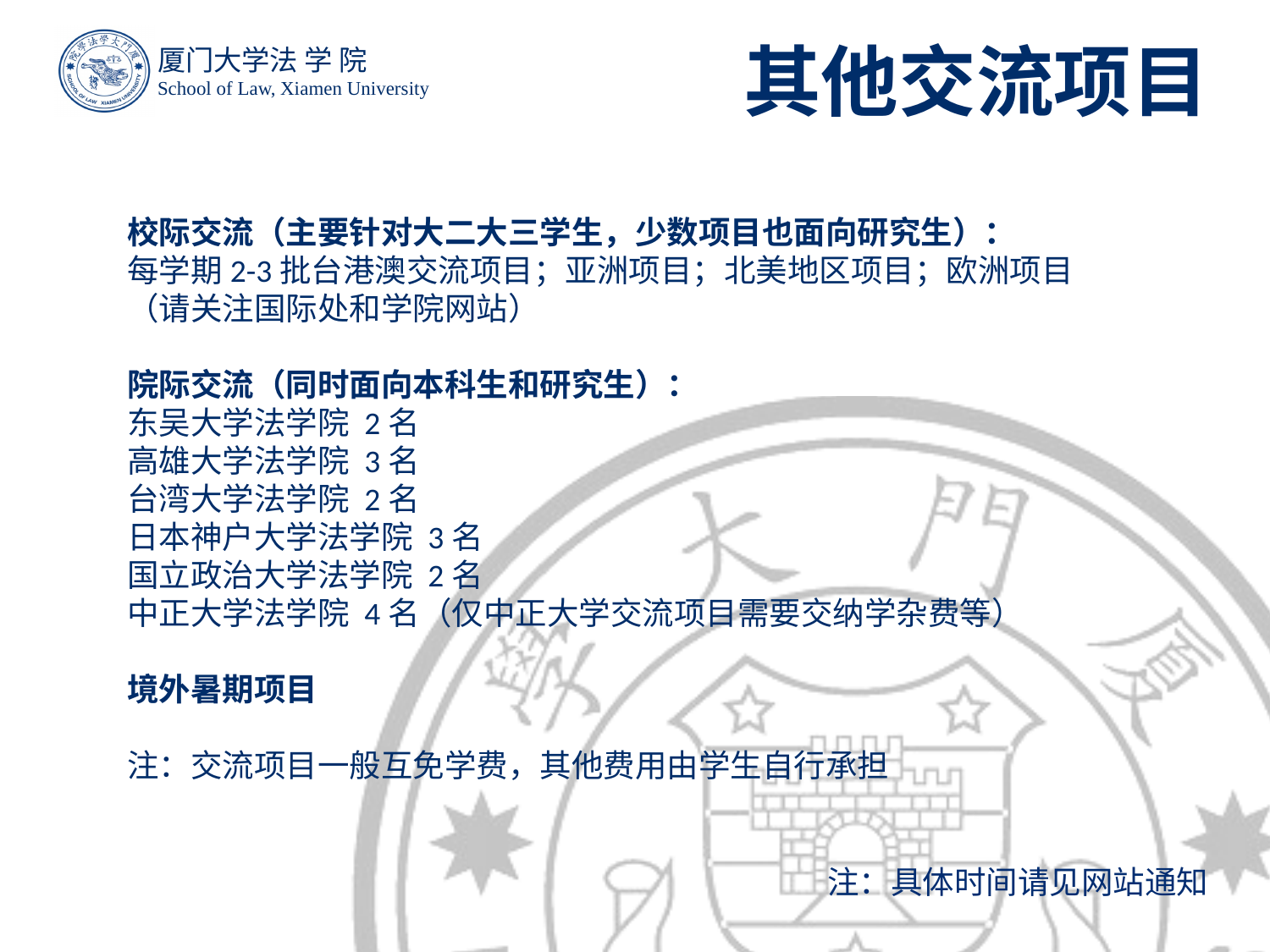

# 其他交流项目
校际交流（主要针对大二大三学生，少数项目也面向研究生）：
每学期2-3批台港澳交流项目；亚洲项目；北美地区项目；欧洲项目（请关注国际处和学院网站）

院际交流（同时面向本科生和研究生）：
东吴大学法学院 2名
高雄大学法学院 3名
台湾大学法学院 2名
日本神户大学法学院 3名
国立政治大学法学院 2名
中正大学法学院 4名（仅中正大学交流项目需要交纳学杂费等）

境外暑期项目

注：交流项目一般互免学费，其他费用由学生自行承担

注：具体时间请见网站通知